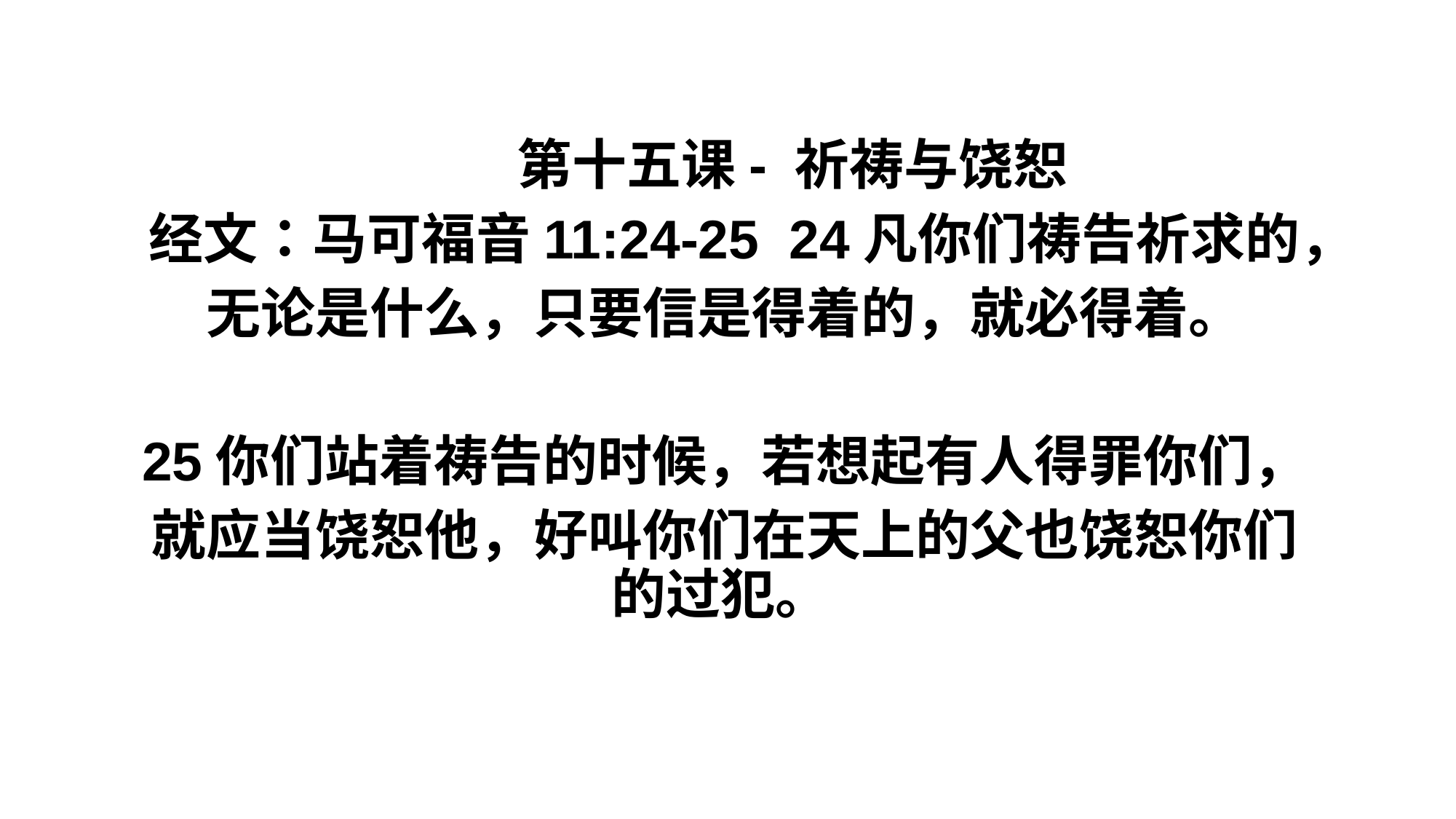

第十五课- 祈祷与饶恕
经文：马可福音11:24-25  24凡你们祷告祈求的，
无论是什么，只要信是得着的，就必得着。

25你们站着祷告的时候，若想起有人得罪你们，
就应当饶恕他，好叫你们在天上的父也饶恕你们的过犯。